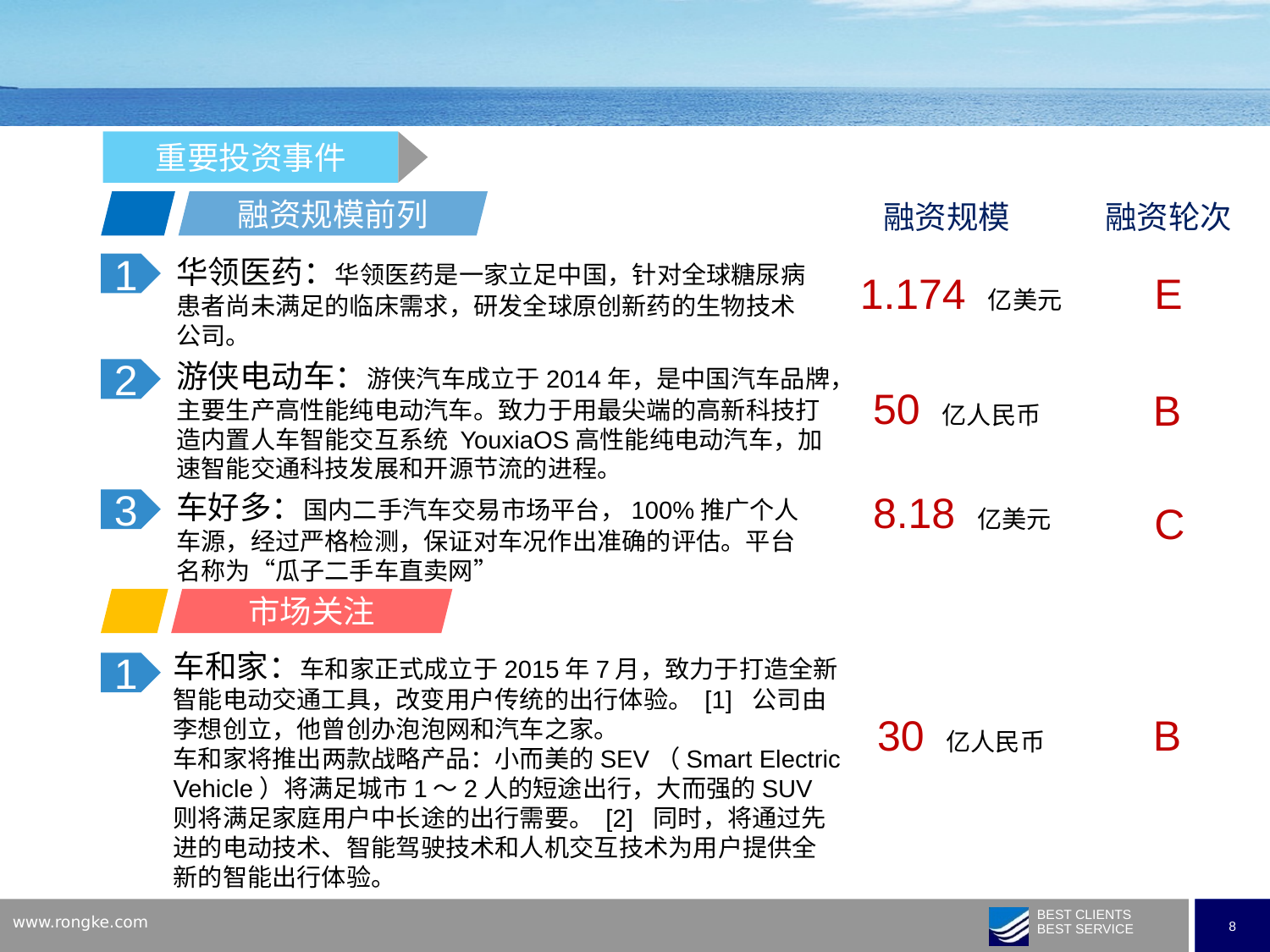

重要投资事件

融资规模前列
融资规模
融资轮次
华领医药：华领医药是一家立足中国，针对全球糖尿病患者尚未满足的临床需求，研发全球原创新药的生物技术公司。
1
E
1.174 亿美元
游侠电动车：游侠汽车成立于2014年，是中国汽车品牌，主要生产高性能纯电动汽车。致力于用最尖端的高新科技打造内置人车智能交互系统 YouxiaOS高性能纯电动汽车，加速智能交通科技发展和开源节流的进程。
2
50 亿人民币
B
8.18 亿美元
车好多：国内二手汽车交易市场平台，100%推广个人车源，经过严格检测，保证对车况作出准确的评估。平台名称为“瓜子二手车直卖网”
3
C

市场关注
车和家：车和家正式成立于2015年7月，致力于打造全新智能电动交通工具，改变用户传统的出行体验。 [1]  公司由李想创立，他曾创办泡泡网和汽车之家。
车和家将推出两款战略产品：小而美的SEV（Smart Electric Vehicle）将满足城市1～2人的短途出行，大而强的SUV则将满足家庭用户中长途的出行需要。 [2]  同时，将通过先进的电动技术、智能驾驶技术和人机交互技术为用户提供全新的智能出行体验。
1
30 亿人民币
B